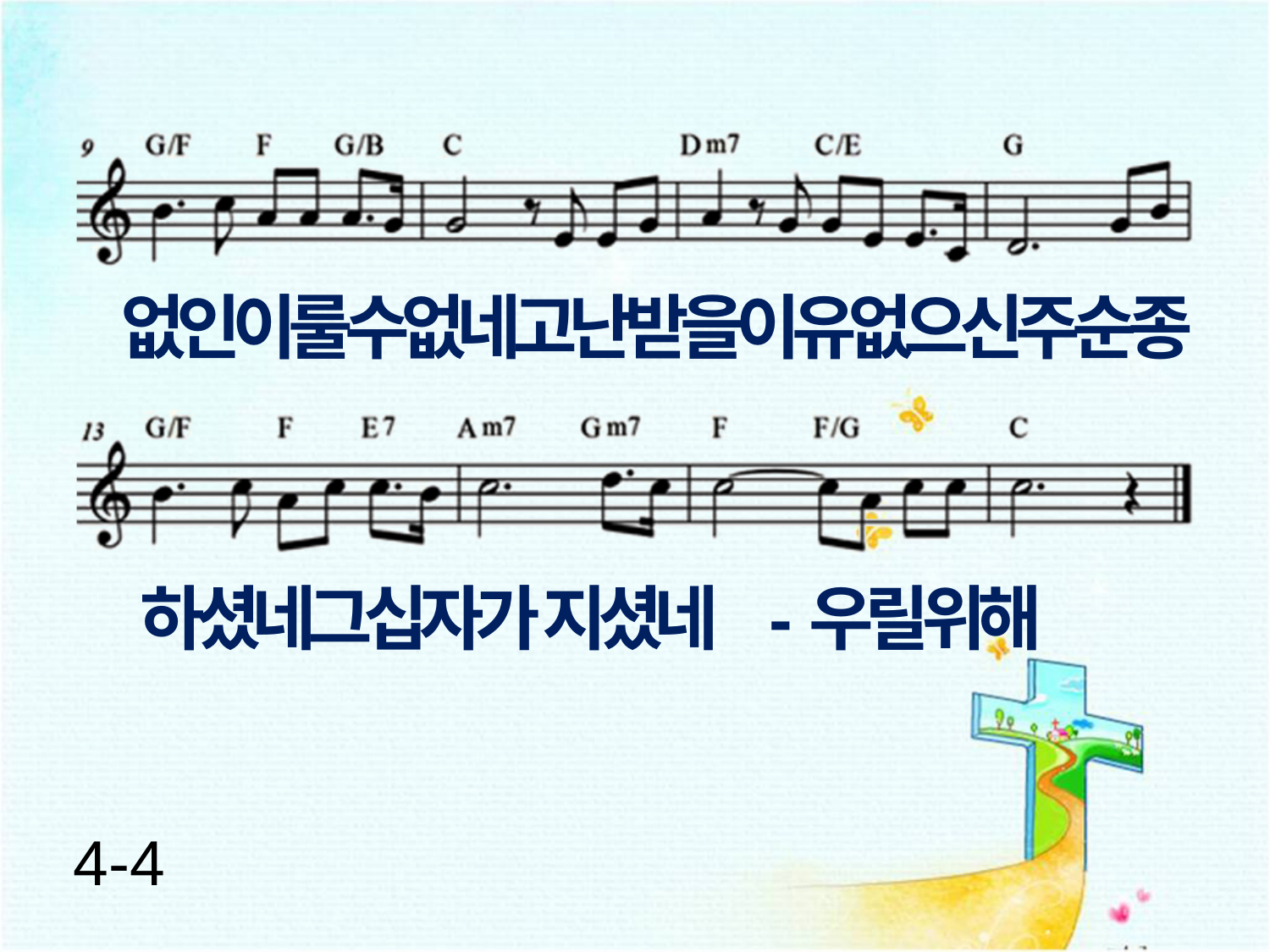

없인이룰수없네고난받을이유없으신주순종
하셨네그십자가 지셨네   -우릴위해
4-4